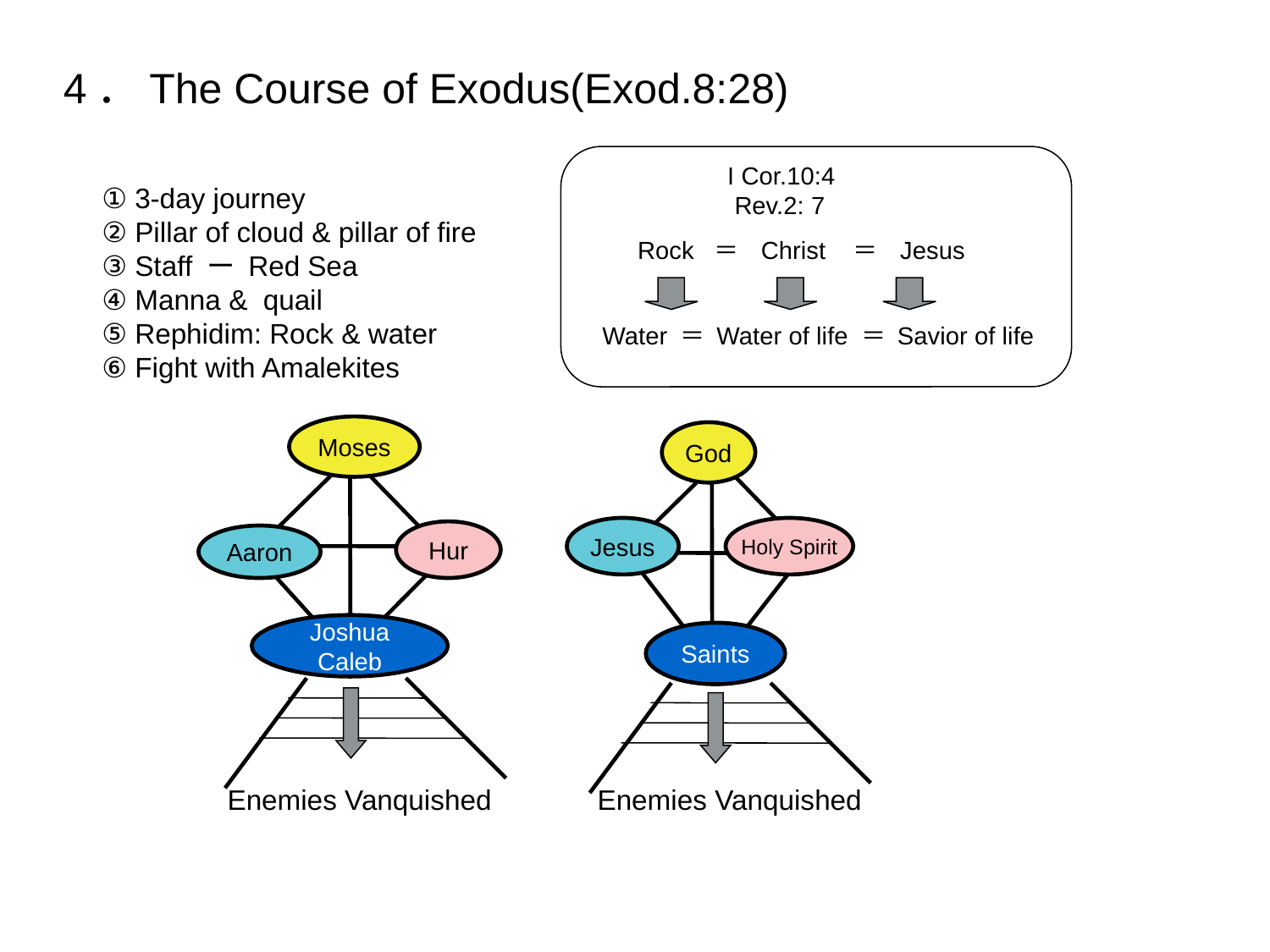

4．The Course of Exodus(Exod.8:28)
   I Cor.10:4
    Rev.2: 7

① 3-day journey
② Pillar of cloud & pillar of fire
③ Staff ー Red Sea
④ Manna &  quail
⑤ Rephidim: Rock & water
⑥ Fight with Amalekites
Rock  ＝   Christ   ＝   Jesus

Water ＝ Water of life ＝ Savior of life
Moses
God

Jesus
Holy Spirit
Hur
Aaron

Joshua
Caleb
Saints

Enemies Vanquished
Enemies Vanquished